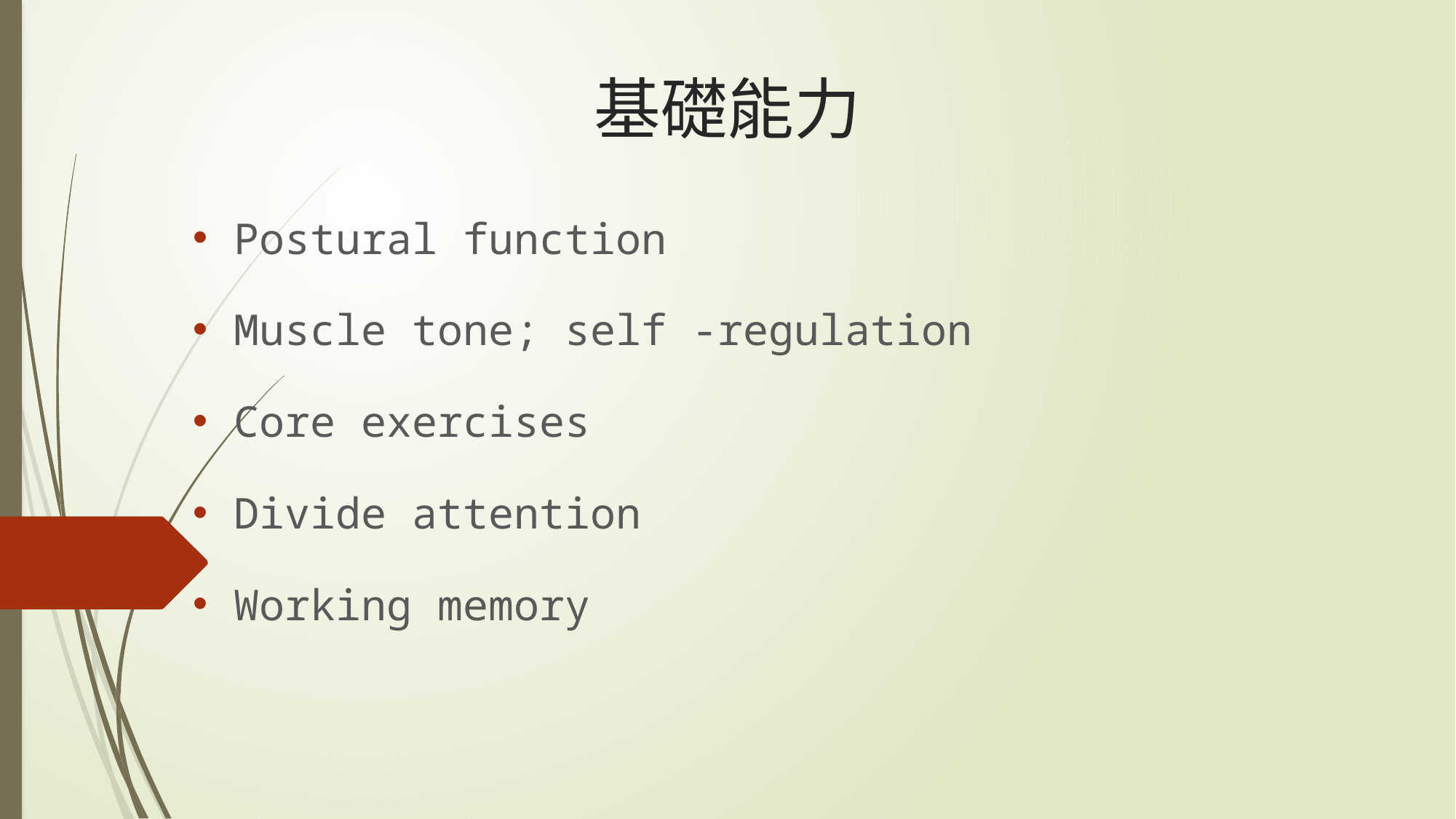

# 基礎能力
Postural function
Muscle tone; self -regulation
Core exercises
Divide attention
Working memory